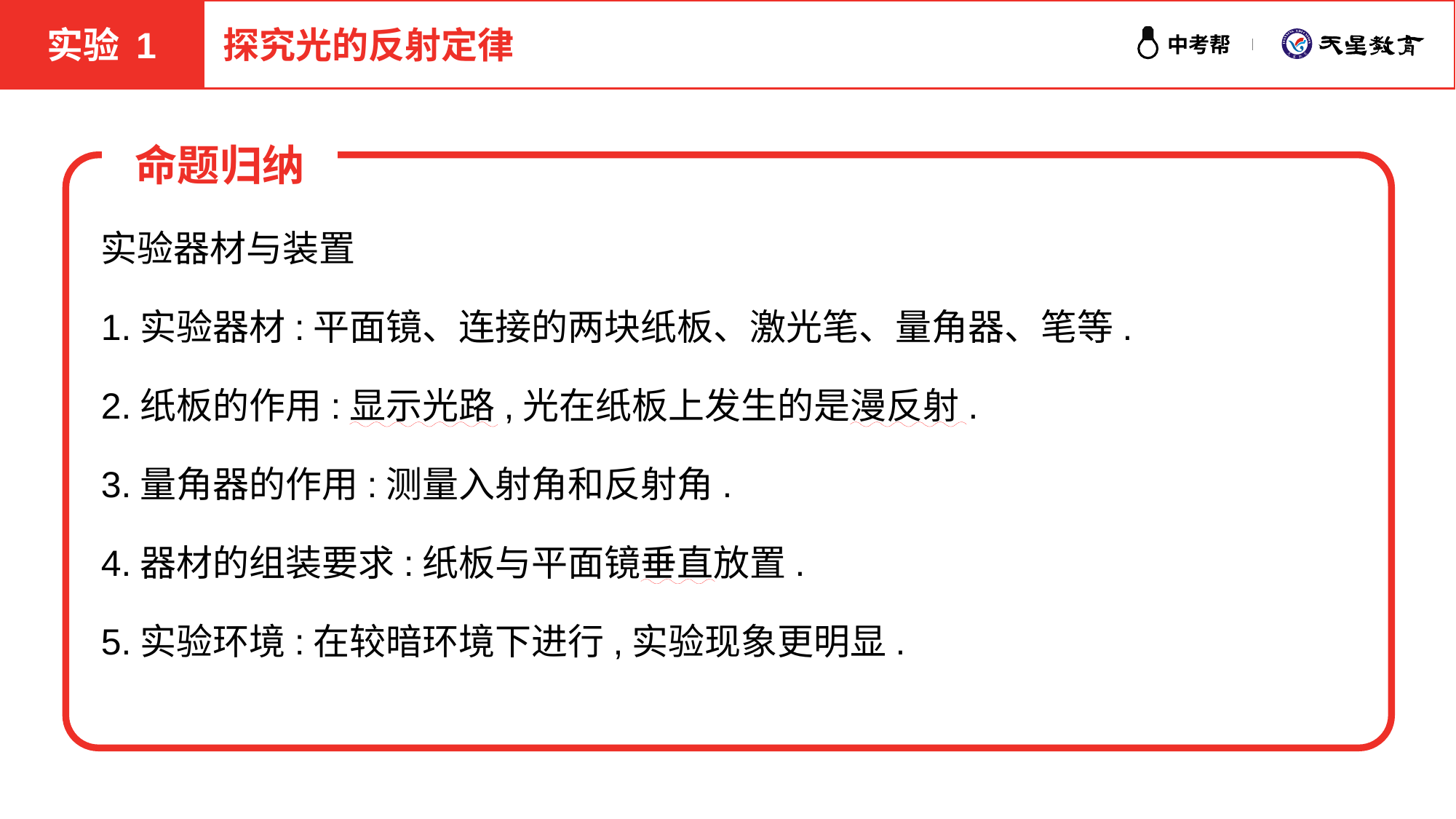

实验 1
探究光的反射定律
命题归纳

实验器材与装置
1.实验器材:平面镜、连接的两块纸板、激光笔、量角器、笔等.
2.纸板的作用:显示光路,光在纸板上发生的是漫反射.
3.量角器的作用:测量入射角和反射角.
4.器材的组装要求:纸板与平面镜垂直放置.
5.实验环境:在较暗环境下进行,实验现象更明显.